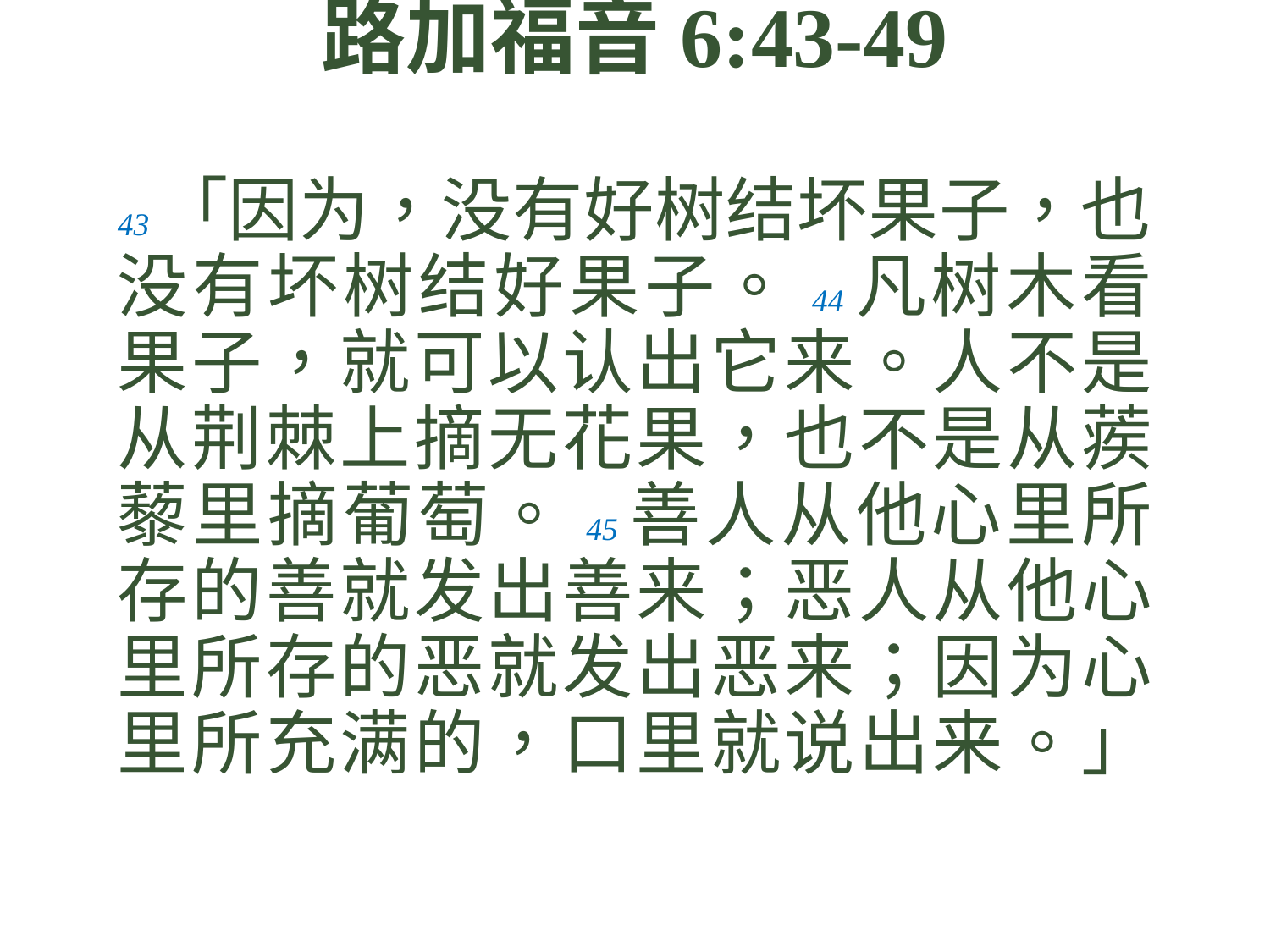

路加福音6:43-49

43「因为，没有好树结坏果子，也没有坏树结好果子。44凡树木看果子，就可以认出它来。人不是从荆棘上摘无花果，也不是从蒺藜里摘葡萄。45善人从他心里所存的善就发出善来；恶人从他心里所存的恶就发出恶来；因为心里所充满的，口里就说出来。」